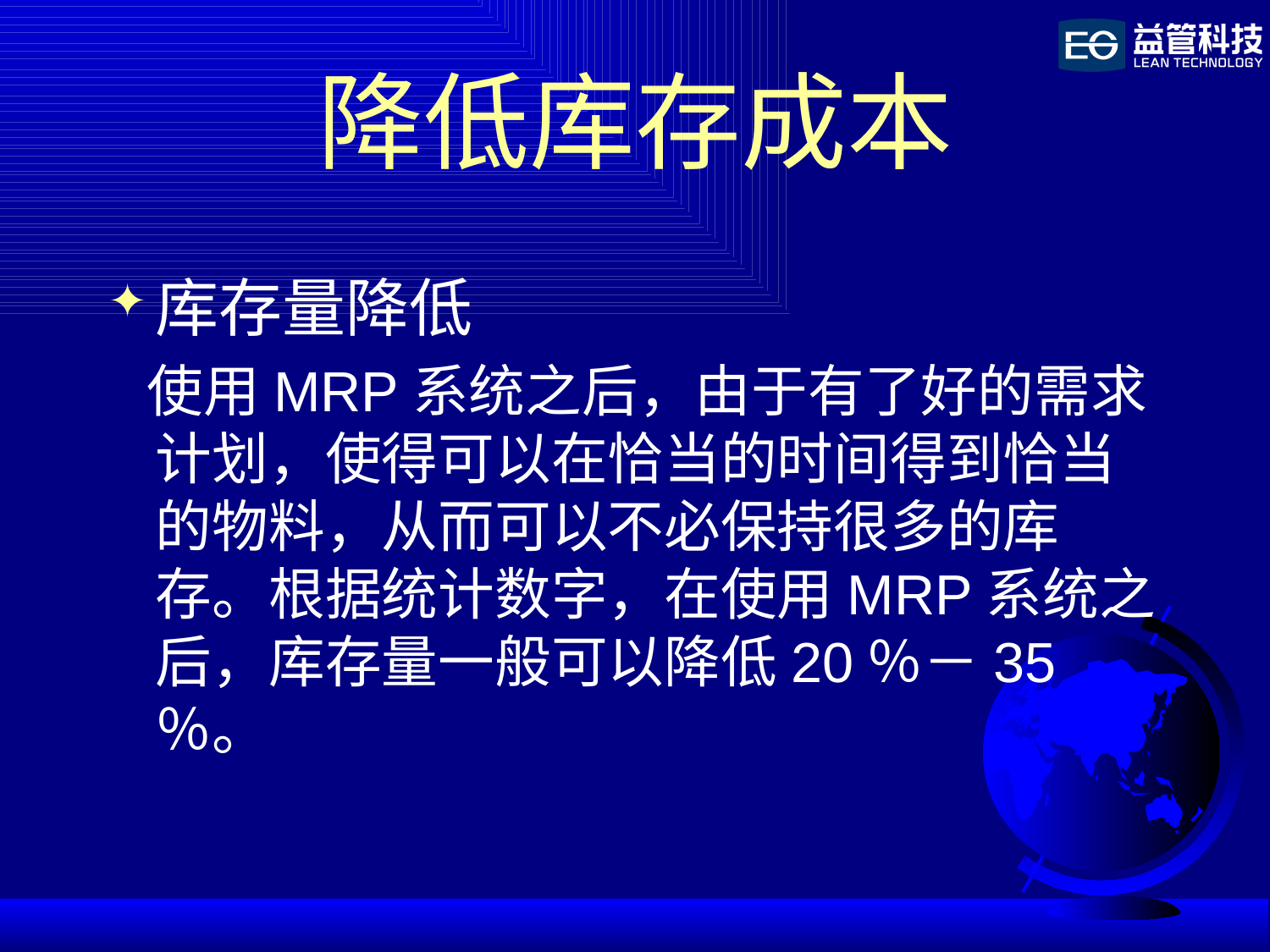

# 降低库存成本
库存量降低
  使用MRP系统之后，由于有了好的需求计划，使得可以在恰当的时间得到恰当的物料，从而可以不必保持很多的库存。根据统计数字，在使用MRP系统之后，库存量一般可以降低20％－35％。

7